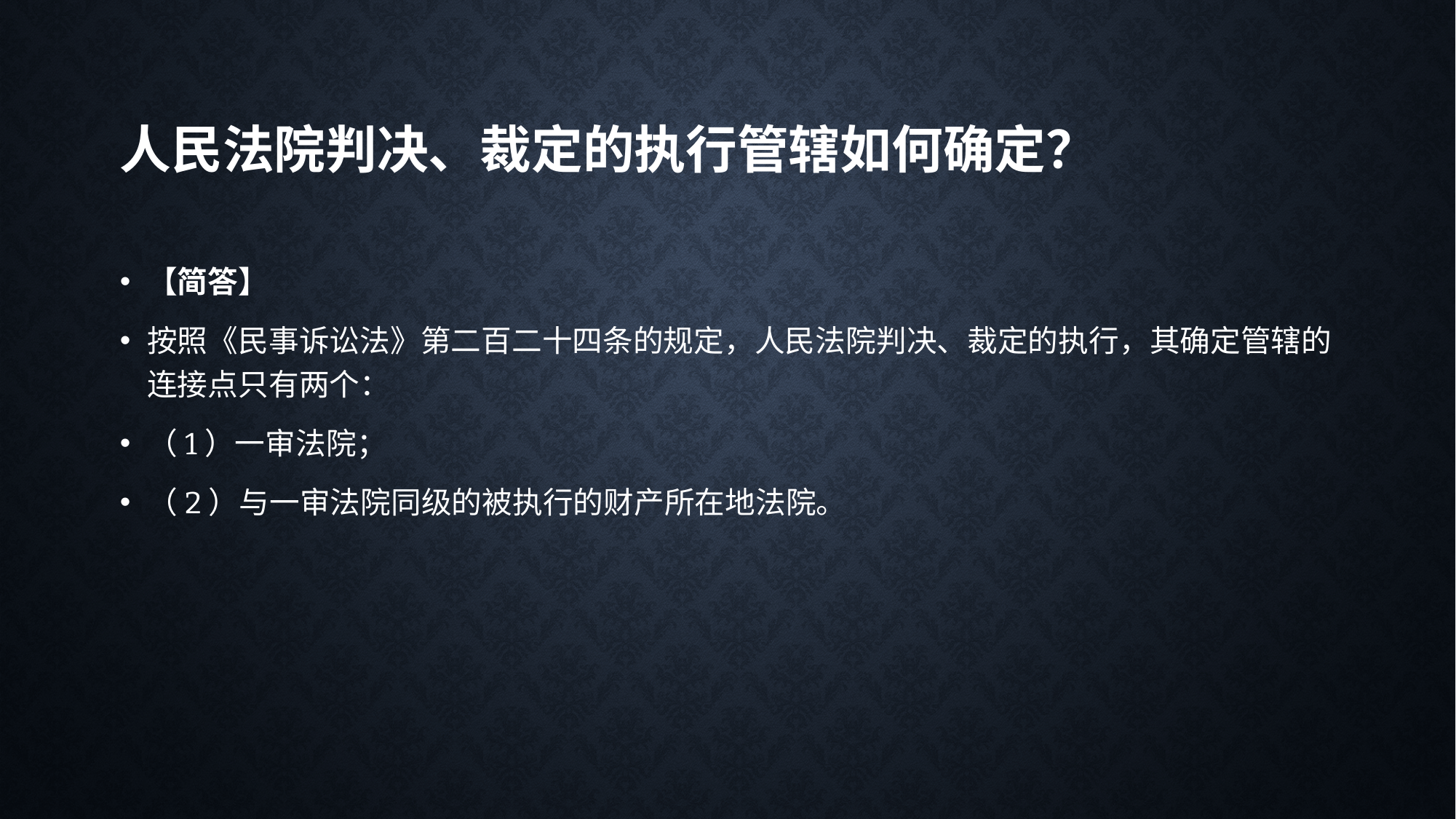

# 人民法院判决、裁定的执行管辖如何确定？
【简答】
按照《民事诉讼法》第二百二十四条的规定，人民法院判决、裁定的执行，其确定管辖的连接点只有两个：
（1）一审法院；
（2）与一审法院同级的被执行的财产所在地法院。